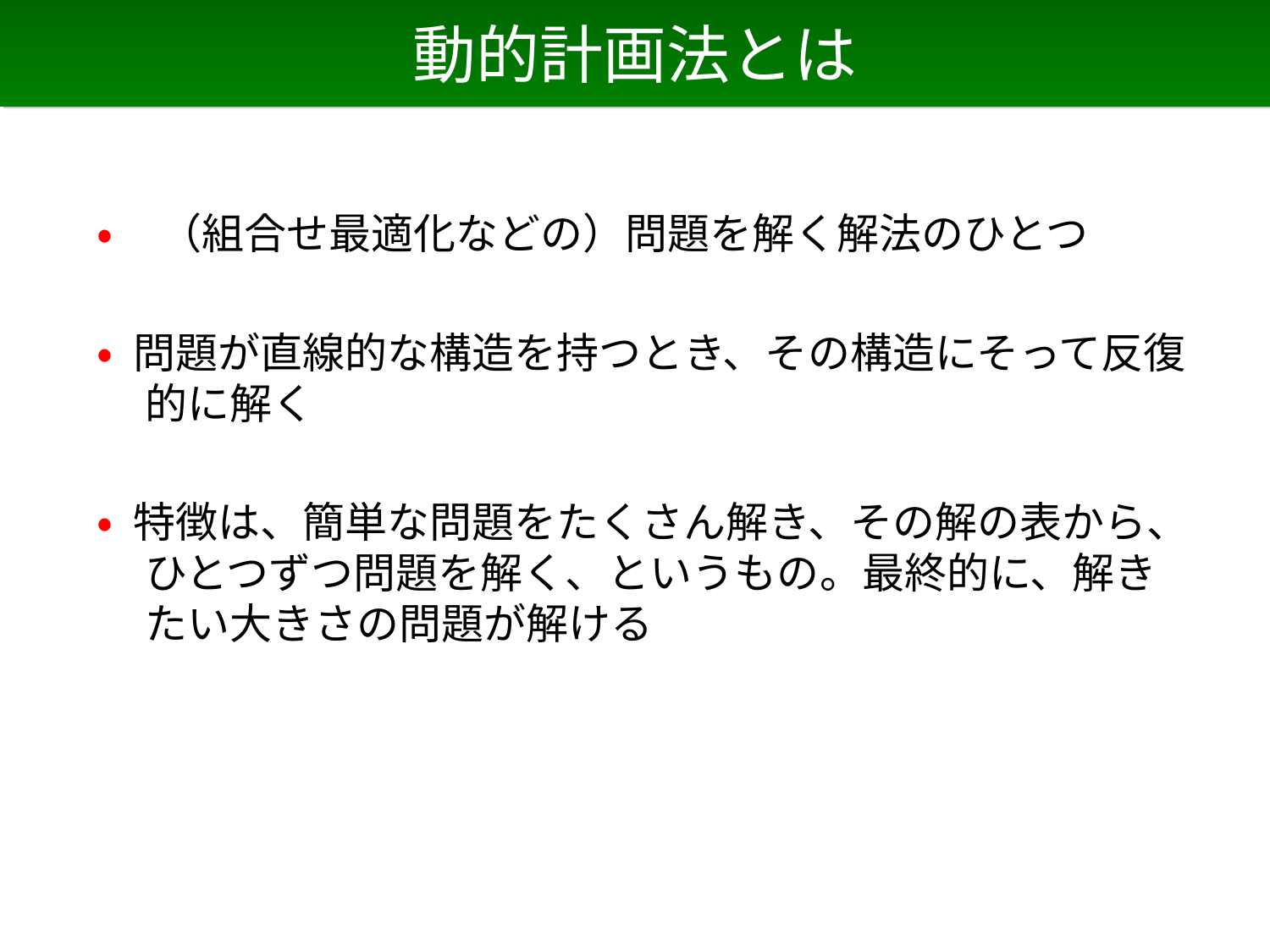

# 動的計画法とは
• （組合せ最適化などの）問題を解く解法のひとつ

• 問題が直線的な構造を持つとき、その構造にそって反復的に解く

• 特徴は、簡単な問題をたくさん解き、その解の表から、ひとつずつ問題を解く、というもの。最終的に、解きたい大きさの問題が解ける